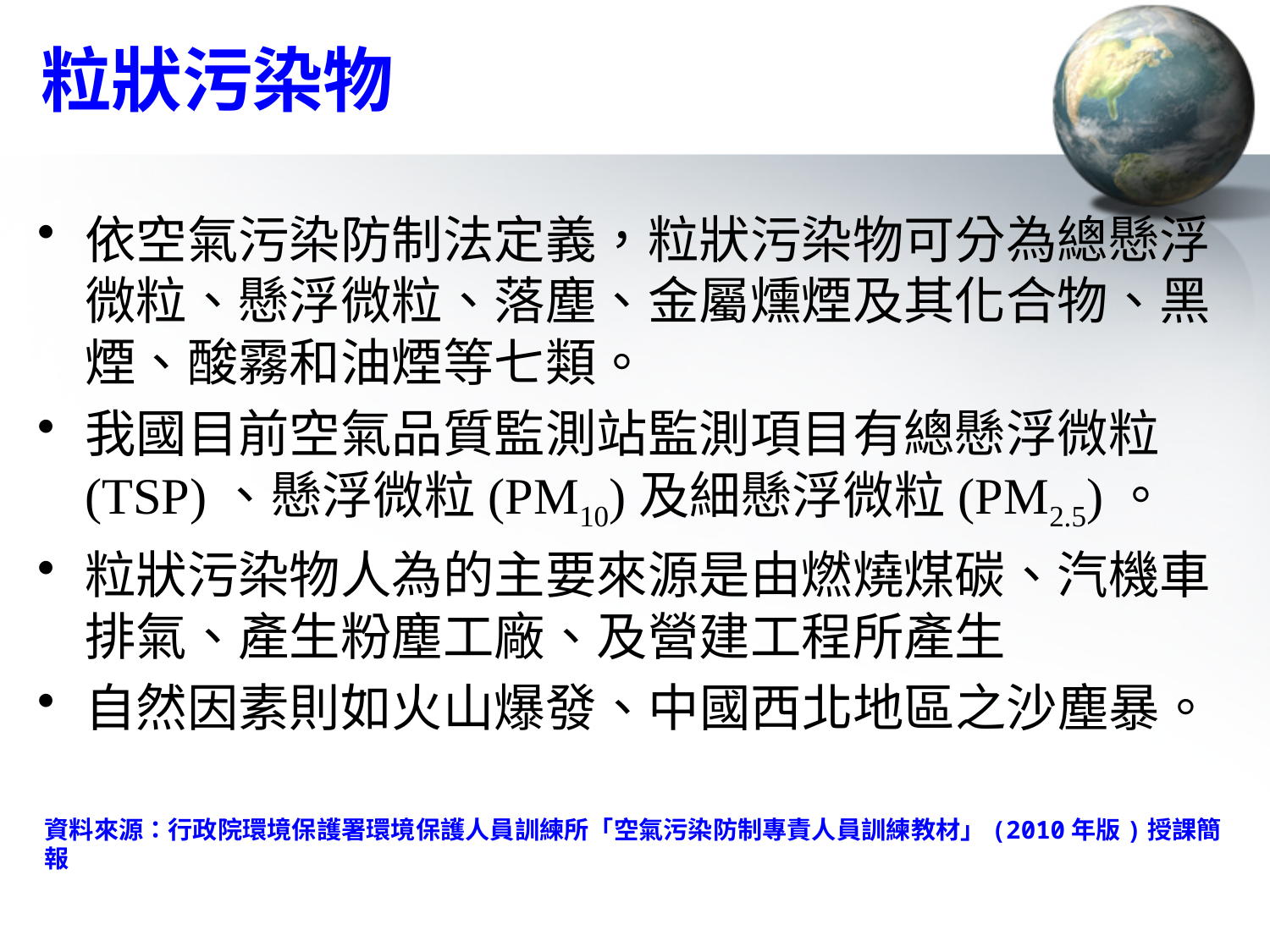

# 粒狀污染物
依空氣污染防制法定義，粒狀污染物可分為總懸浮微粒、懸浮微粒、落塵、金屬燻煙及其化合物、黑煙、酸霧和油煙等七類。
我國目前空氣品質監測站監測項目有總懸浮微粒(TSP)、懸浮微粒(PM10)及細懸浮微粒(PM2.5)。
粒狀污染物人為的主要來源是由燃燒煤碳、汽機車排氣、產生粉塵工廠、及營建工程所產生
自然因素則如火山爆發、中國西北地區之沙塵暴。
資料來源：行政院環境保護署環境保護人員訓練所「空氣污染防制專責人員訓練教材」(2010年版)授課簡報